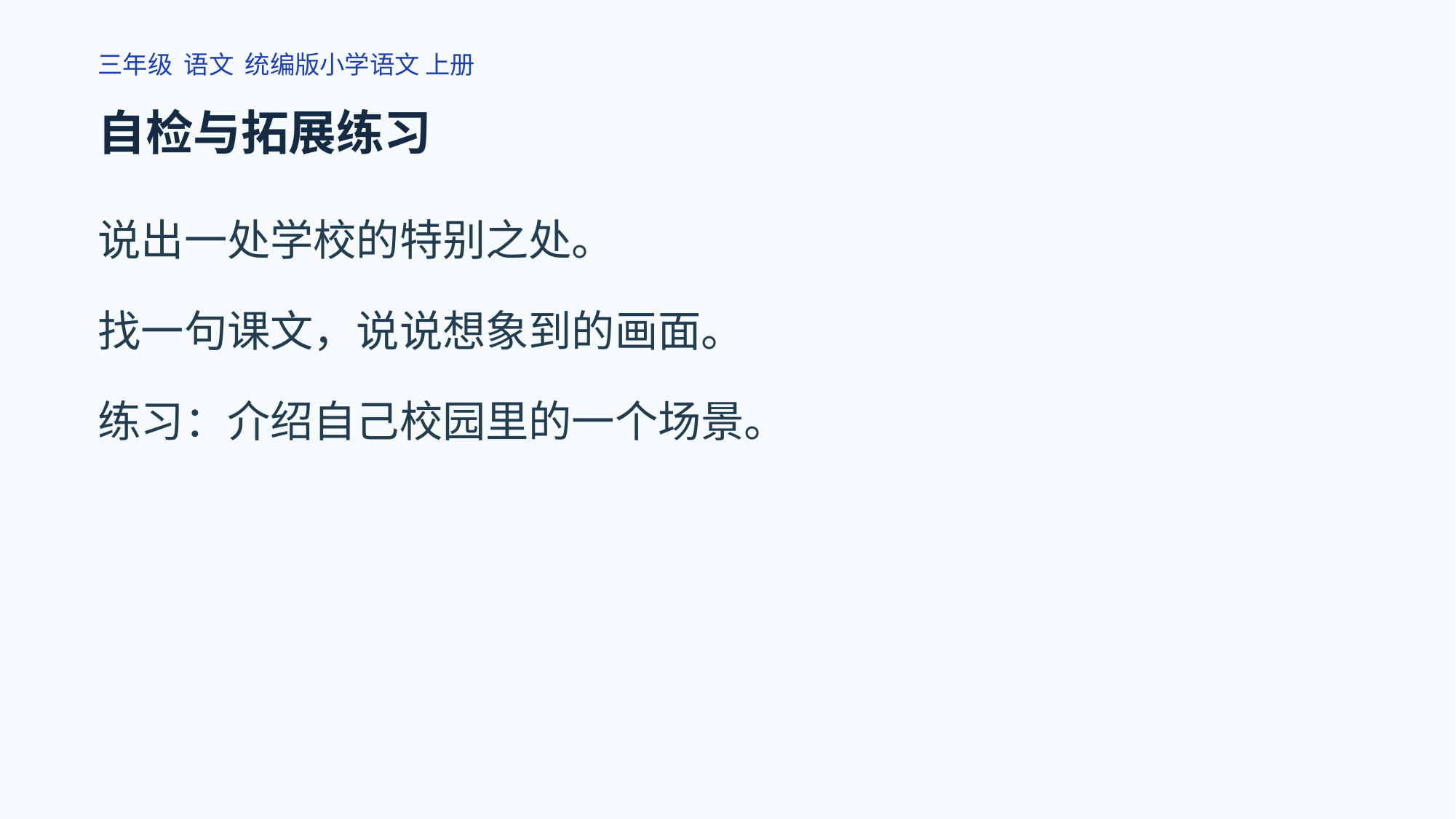

三年级  语文  统编版小学语文 上册
自检与拓展练习
说出一处学校的特别之处。
找一句课文，说说想象到的画面。
练习：介绍自己校园里的一个场景。